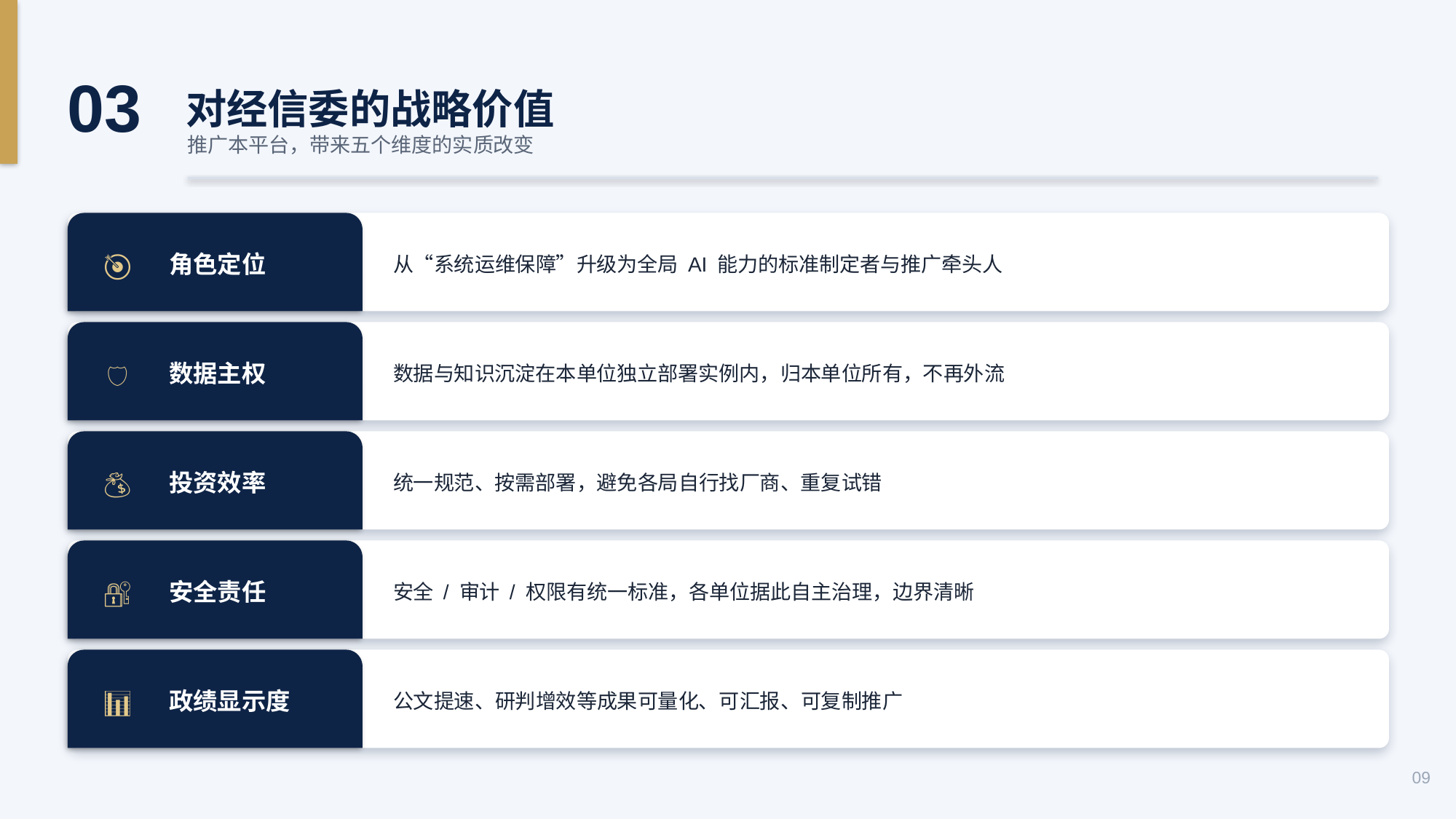

03
对经信委的战略价值
推广本平台，带来五个维度的实质改变

🎯
角色定位
从“系统运维保障”升级为全局 AI 能力的标准制定者与推广牵头人

🛡
数据主权
数据与知识沉淀在本单位独立部署实例内，归本单位所有，不再外流

💰
投资效率
统一规范、按需部署，避免各局自行找厂商、重复试错

🔐
安全责任
安全 / 审计 / 权限有统一标准，各单位据此自主治理，边界清晰

📊
政绩显示度
公文提速、研判增效等成果可量化、可汇报、可复制推广
09